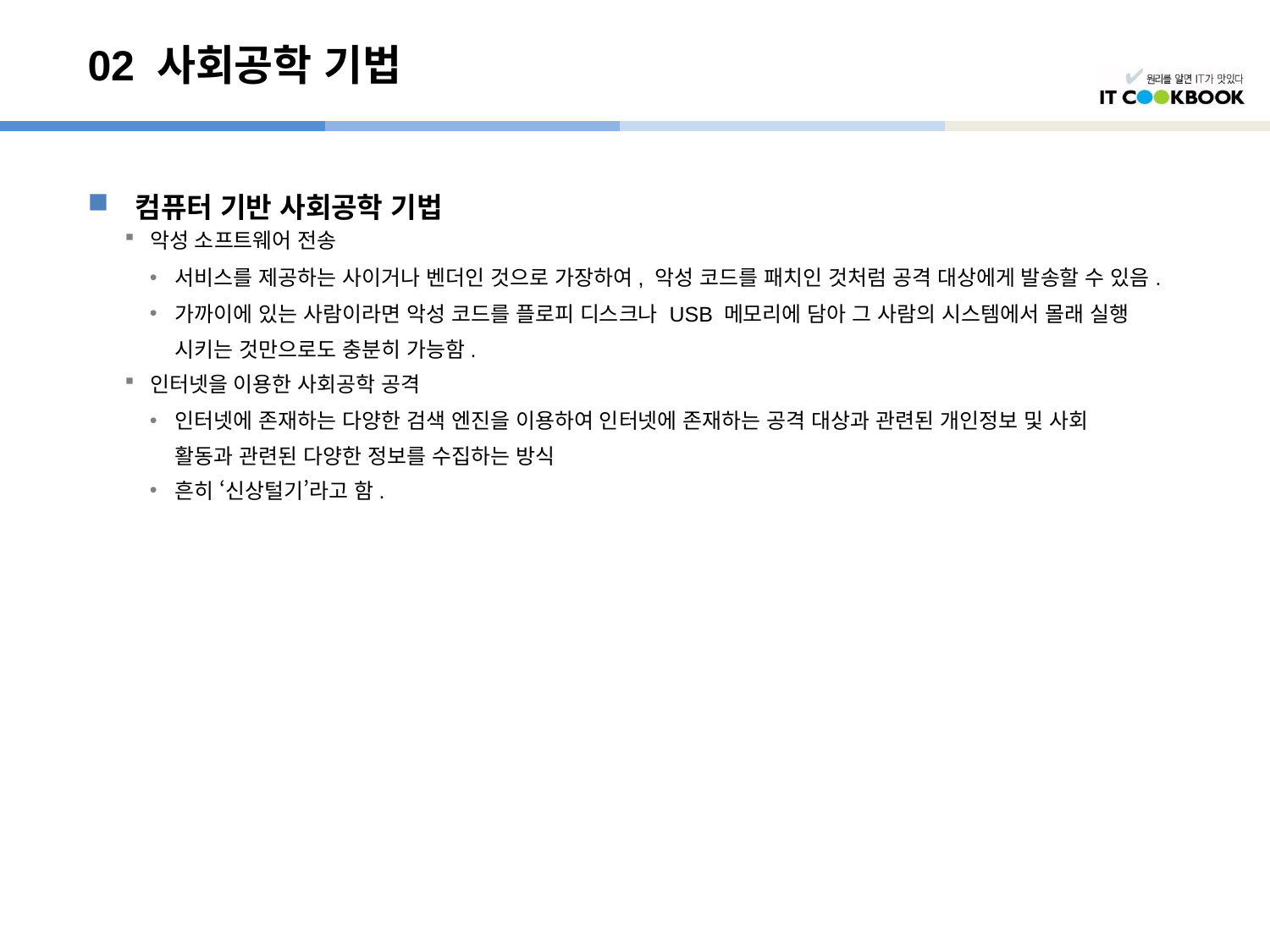

# 02 사회공학 기법
컴퓨터 기반 사회공학 기법
악성 소프트웨어 전송
서비스를 제공하는 사이거나 벤더인 것으로 가장하여, 악성 코드를 패치인 것처럼 공격 대상에게 발송할 수 있음.
가까이에 있는 사람이라면 악성 코드를 플로피 디스크나 USB 메모리에 담아 그 사람의 시스템에서 몰래 실행
	시키는 것만으로도 충분히 가능함.
인터넷을 이용한 사회공학 공격
인터넷에 존재하는 다양한 검색 엔진을 이용하여 인터넷에 존재하는 공격 대상과 관련된 개인정보 및 사회
	활동과 관련된 다양한 정보를 수집하는 방식
흔히 ‘신상털기’라고 함.